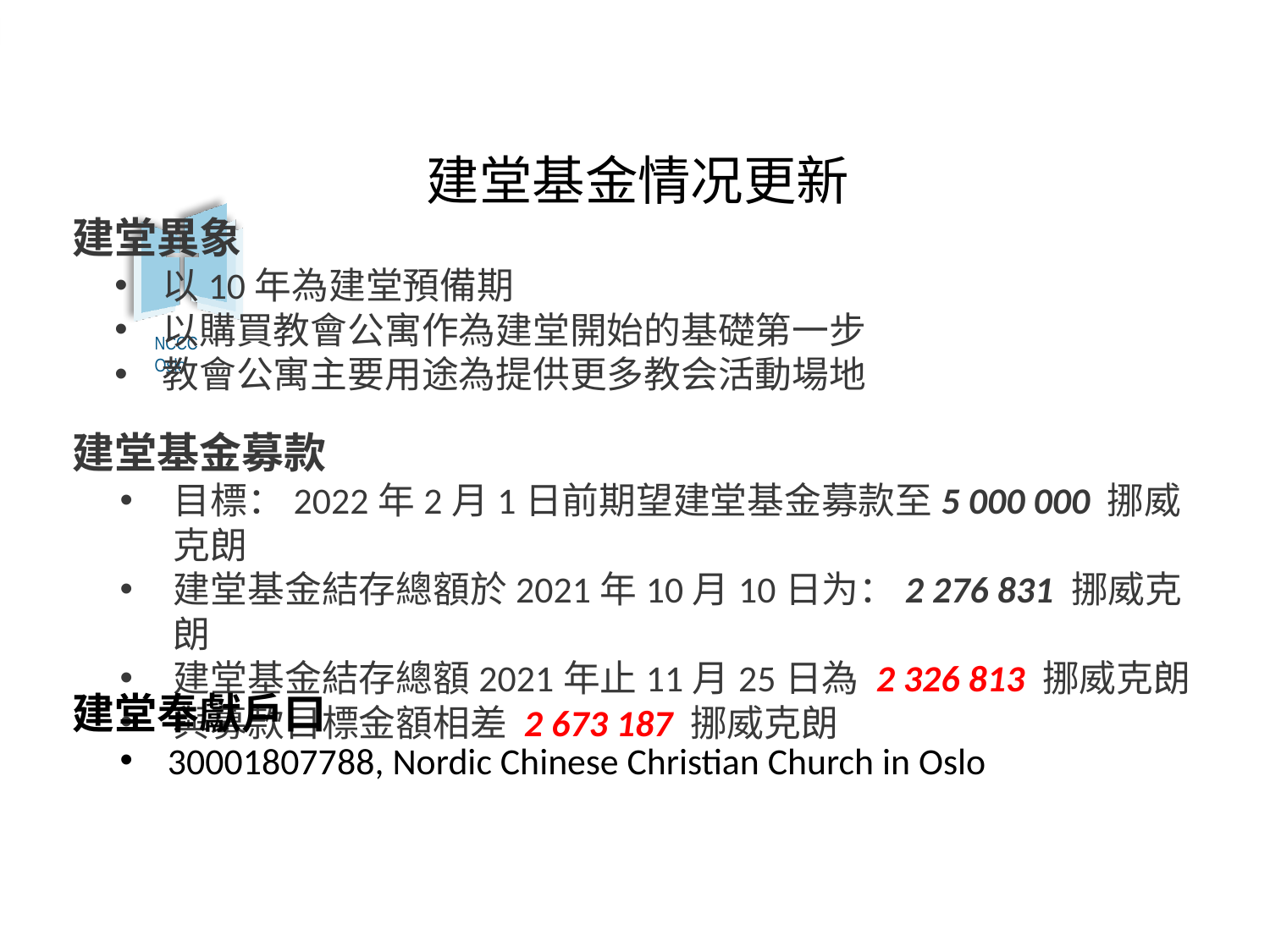

建堂基金情况更新
建堂異象
以10年為建堂預備期
以購買教會公寓作為建堂開始的基礎第一步
教會公寓主要用途為提供更多教会活動場地
建堂基金募款
目標：2022年2月1日前期望建堂基金募款至5 000 000 挪威克朗
建堂基金結存總額於2021年10月10日为：2 276 831 挪威克朗
建堂基金結存總額2021年止11月25日為 2 326 813 挪威克朗
與募款目標金額相差 2 673 187 挪威克朗
建堂奉獻戶口
30001807788, Nordic Chinese Christian Church in Oslo